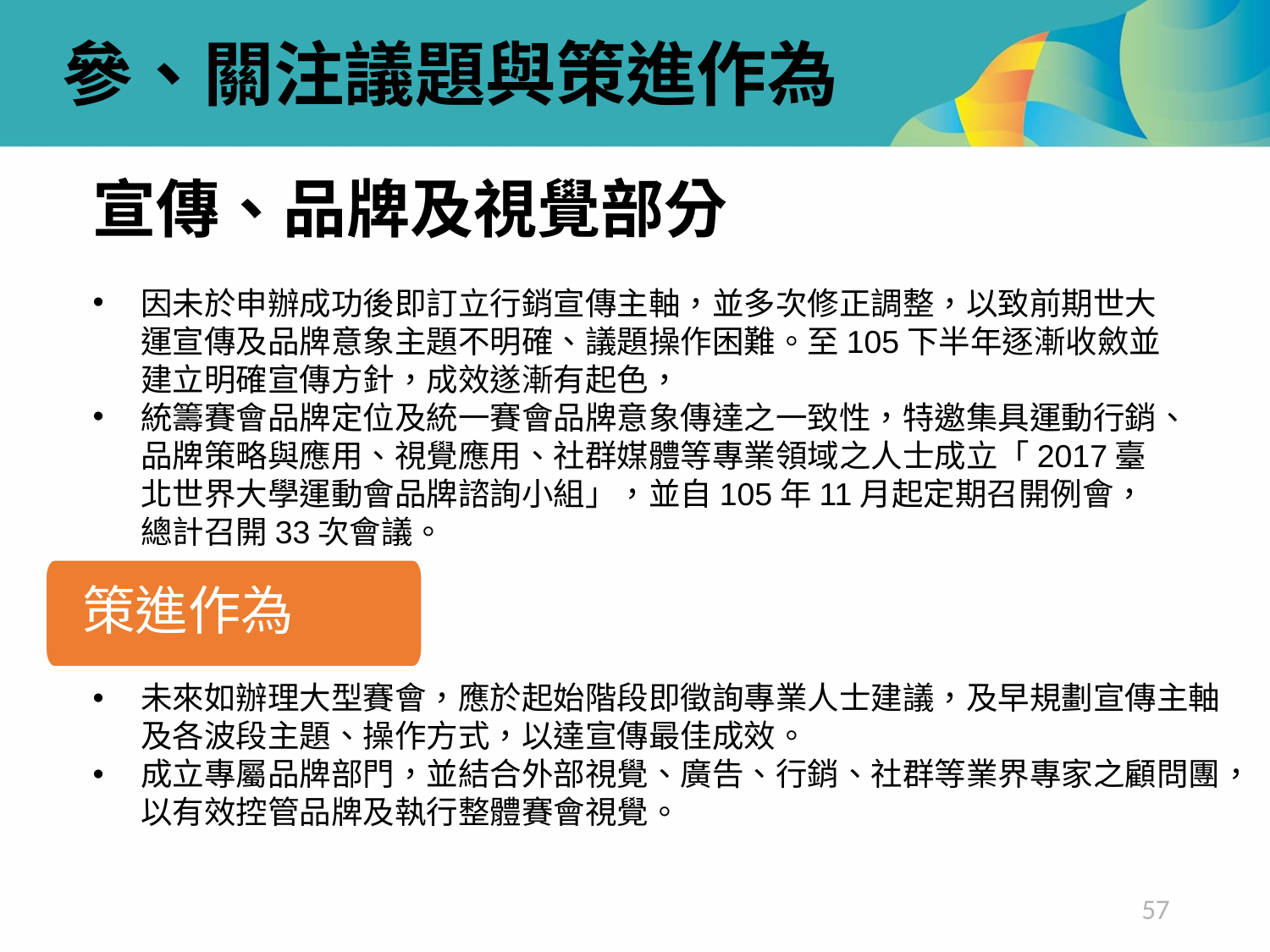

參、關注議題與策進作為
宣傳、品牌及視覺部分

因未於申辦成功後即訂立行銷宣傳主軸，並多次修正調整，以致前期世大運宣傳及品牌意象主題不明確、議題操作困難。至105下半年逐漸收斂並建立明確宣傳方針，成效遂漸有起色，
統籌賽會品牌定位及統一賽會品牌意象傳達之一致性，特邀集具運動行銷、品牌策略與應用、視覺應用、社群媒體等專業領域之人士成立「2017臺北世界大學運動會品牌諮詢小組」，並自105年11月起定期召開例會，總計召開33次會議。
策進作為
未來如辦理大型賽會，應於起始階段即徵詢專業人士建議，及早規劃宣傳主軸及各波段主題、操作方式，以達宣傳最佳成效。
成立專屬品牌部門，並結合外部視覺、廣告、行銷、社群等業界專家之顧問團，以有效控管品牌及執行整體賽會視覺。
57